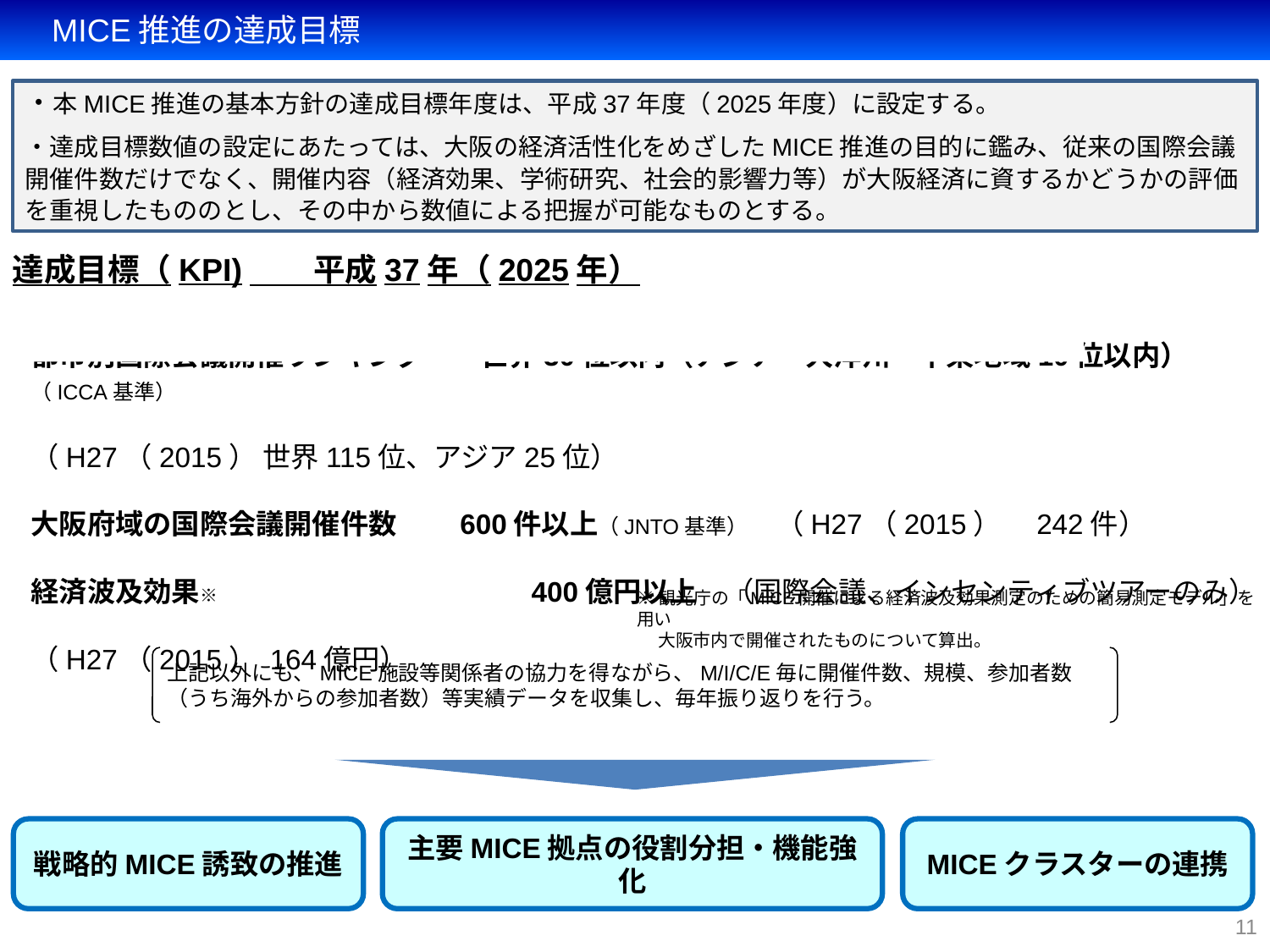

MICE推進の達成目標
・本MICE推進の基本方針の達成目標年度は、平成37年度（2025年度）に設定する。
・達成目標数値の設定にあたっては、大阪の経済活性化をめざしたMICE推進の目的に鑑み、従来の国際会議開催件数だけでなく、開催内容（経済効果、学術研究、社会的影響力等）が大阪経済に資するかどうかの評価を重視したもののとし、その中から数値による把握が可能なものとする。
達成目標（KPI)　　平成37年（2025年）
都市別国際会議開催ランキング　　世界30位以内（アジア・大洋州・中東地域10位以内）（ICCA基準）
　　　　　　　　　　　　　　　　　　　　　　　　　　　　　　　　　　　　　（H27（2015） 世界115位、アジア25位）

大阪府域の国際会議開催件数　　600件以上（JNTO基準）　（H27（2015）　242件）

経済波及効果※　　　　　　  　　　　　　400億円以上　（国際会議、インセンティブツアーのみ）
　　　　　　　　　　　　　　　　　　　　　　　　　　　　　　　　　　　　　　（H27（2015） 164億円）

※観光庁の「MICE開催による経済波及効果測定のための簡易測定モデル」を用い
　 大阪市内で開催されたものについて算出。
上記以外にも、MICE施設等関係者の協力を得ながら、M/I/C/E毎に開催件数、規模、参加者数（うち海外からの参加者数）等実績データを収集し、毎年振り返りを行う。

戦略的MICE誘致の推進
主要MICE拠点の役割分担・機能強化
MICEクラスターの連携
11